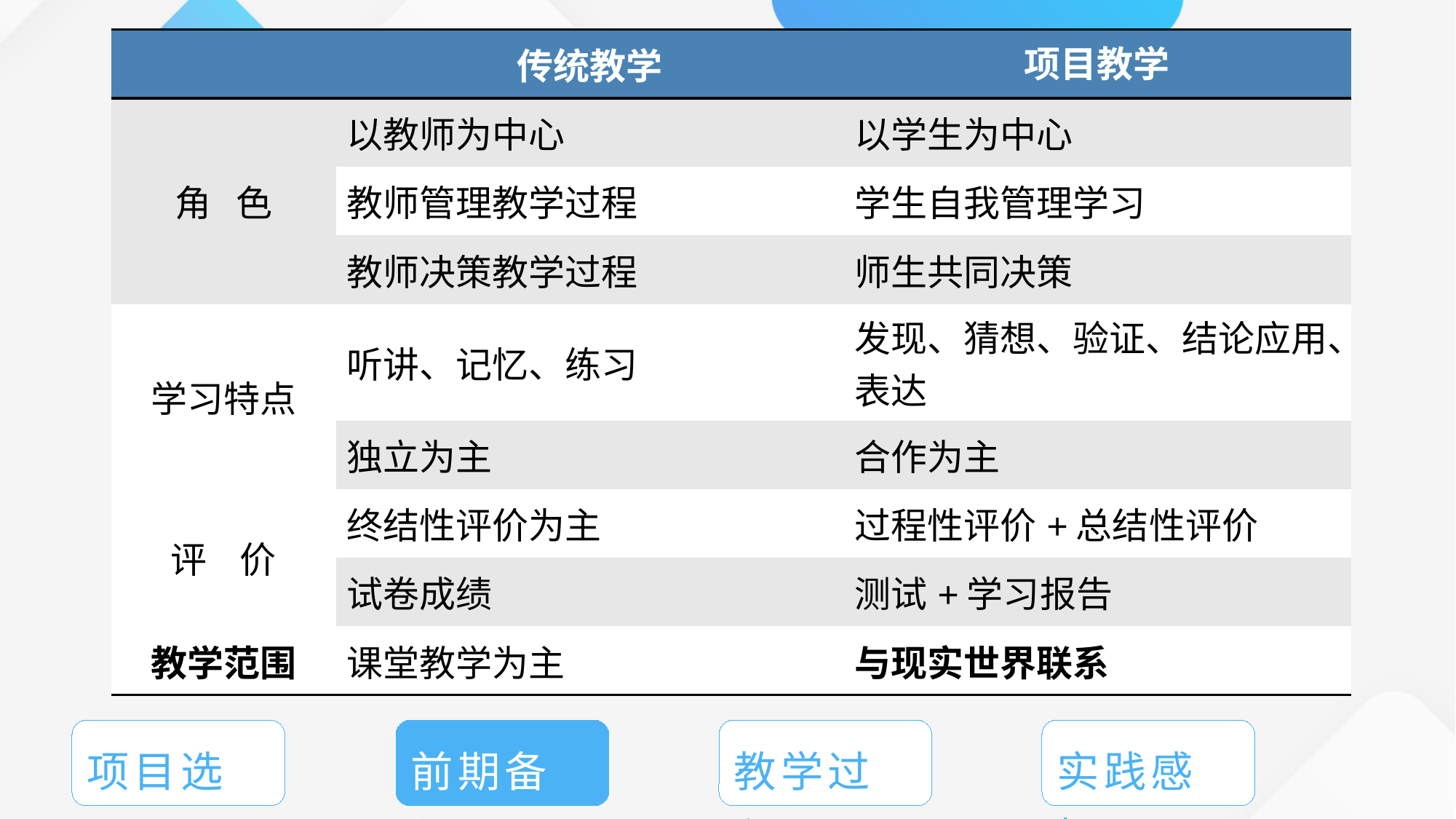

|  | 传统教学 | 项目教学 |
| --- | --- | --- |
| 角 色 | 以教师为中心 | 以学生为中心 |
|  | 教师管理教学过程 | 学生自我管理学习 |
|  | 教师决策教学过程 | 师生共同决策 |
| 学习特点 | 听讲、记忆、练习 | 发现、猜想、验证、结论应用、表达 |
|  | 独立为主 | 合作为主 |
| 评 价 | 终结性评价为主 | 过程性评价+总结性评价 |
|  | 试卷成绩 | 测试+学习报告 |
| 教学范围 | 课堂教学为主 | 与现实世界联系 |
项目选题
前期备课
教学过程
实践感悟